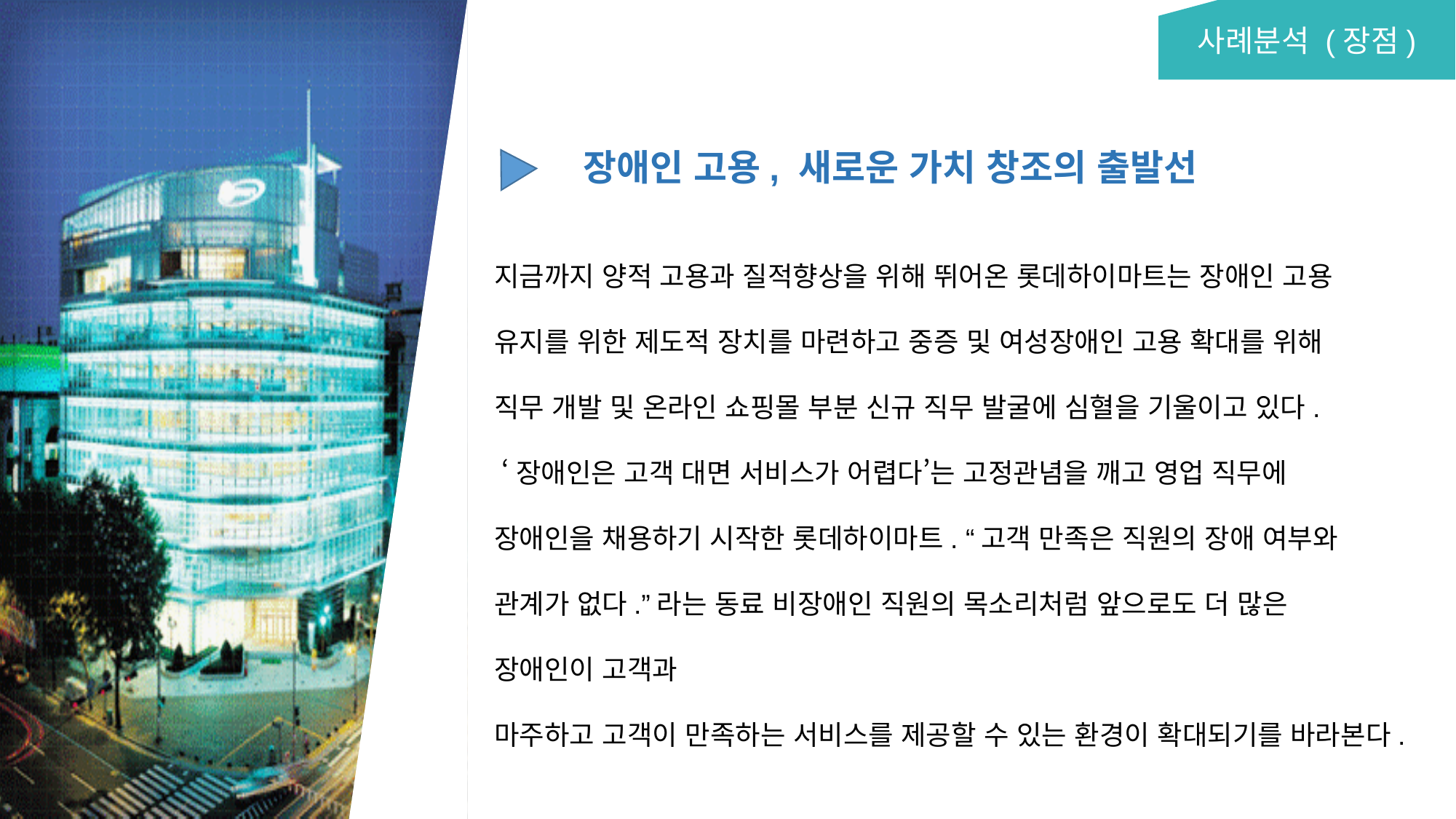

사례분석 (장점)
장애인 고용, 새로운 가치 창조의 출발선

지금까지 양적 고용과 질적향상을 위해 뛰어온 롯데하이마트는 장애인 고용 유지를 위한 제도적 장치를 마련하고 중증 및 여성장애인 고용 확대를 위해
직무 개발 및 온라인 쇼핑몰 부분 신규 직무 발굴에 심혈을 기울이고 있다.
 ‘장애인은 고객 대면 서비스가 어렵다’는 고정관념을 깨고 영업 직무에 장애인을 채용하기 시작한 롯데하이마트. “고객 만족은 직원의 장애 여부와 관계가 없다.”라는 동료 비장애인 직원의 목소리처럼 앞으로도 더 많은 장애인이 고객과
마주하고 고객이 만족하는 서비스를 제공할 수 있는 환경이 확대되기를 바라본다.